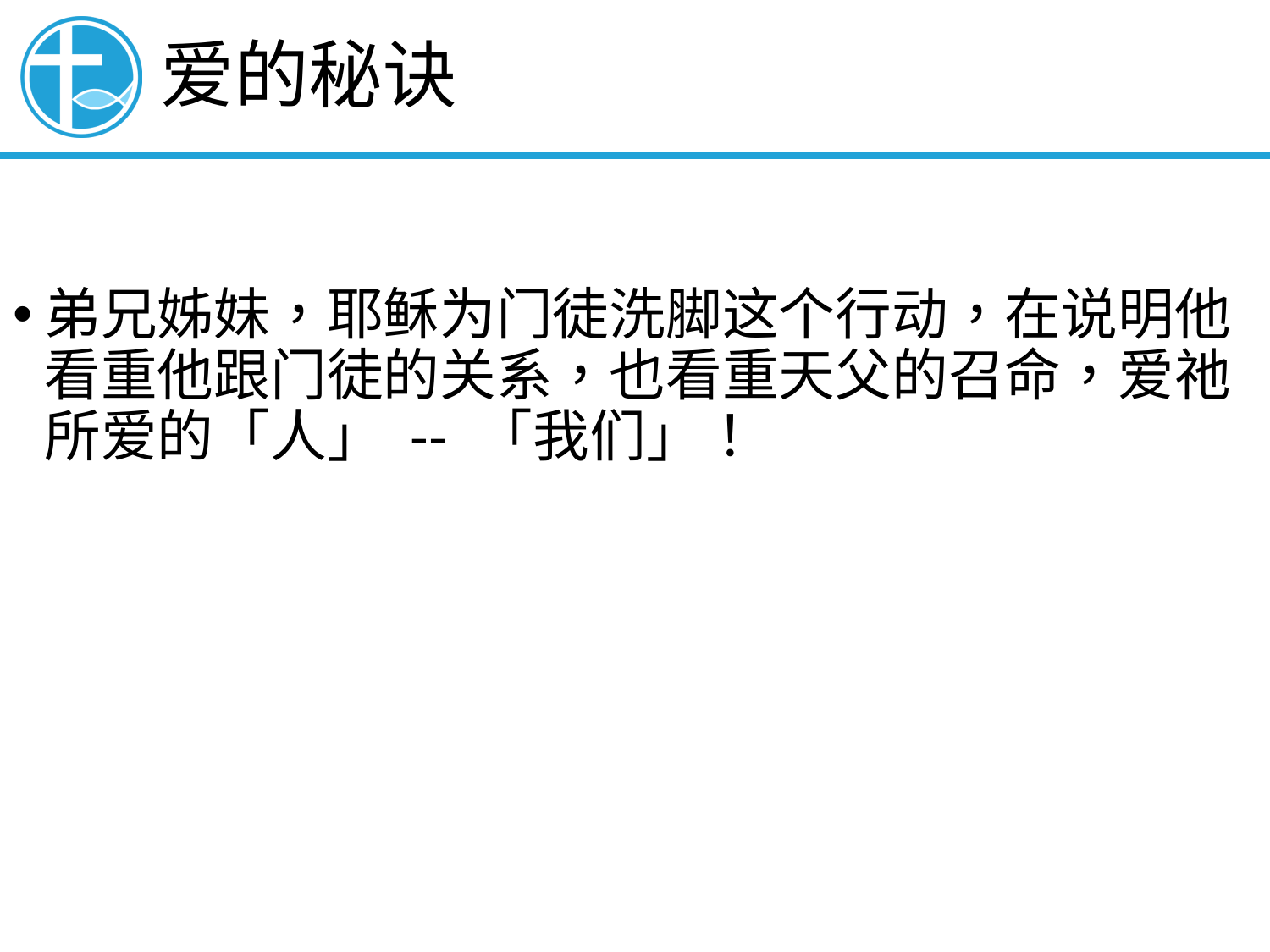

# 爱的秘诀
弟兄姊妹，耶稣为门徒洗脚这个行动，在说明他看重他跟门徒的关系，也看重天父的召命，爱祂所爱的「人」 -- 「我们」！